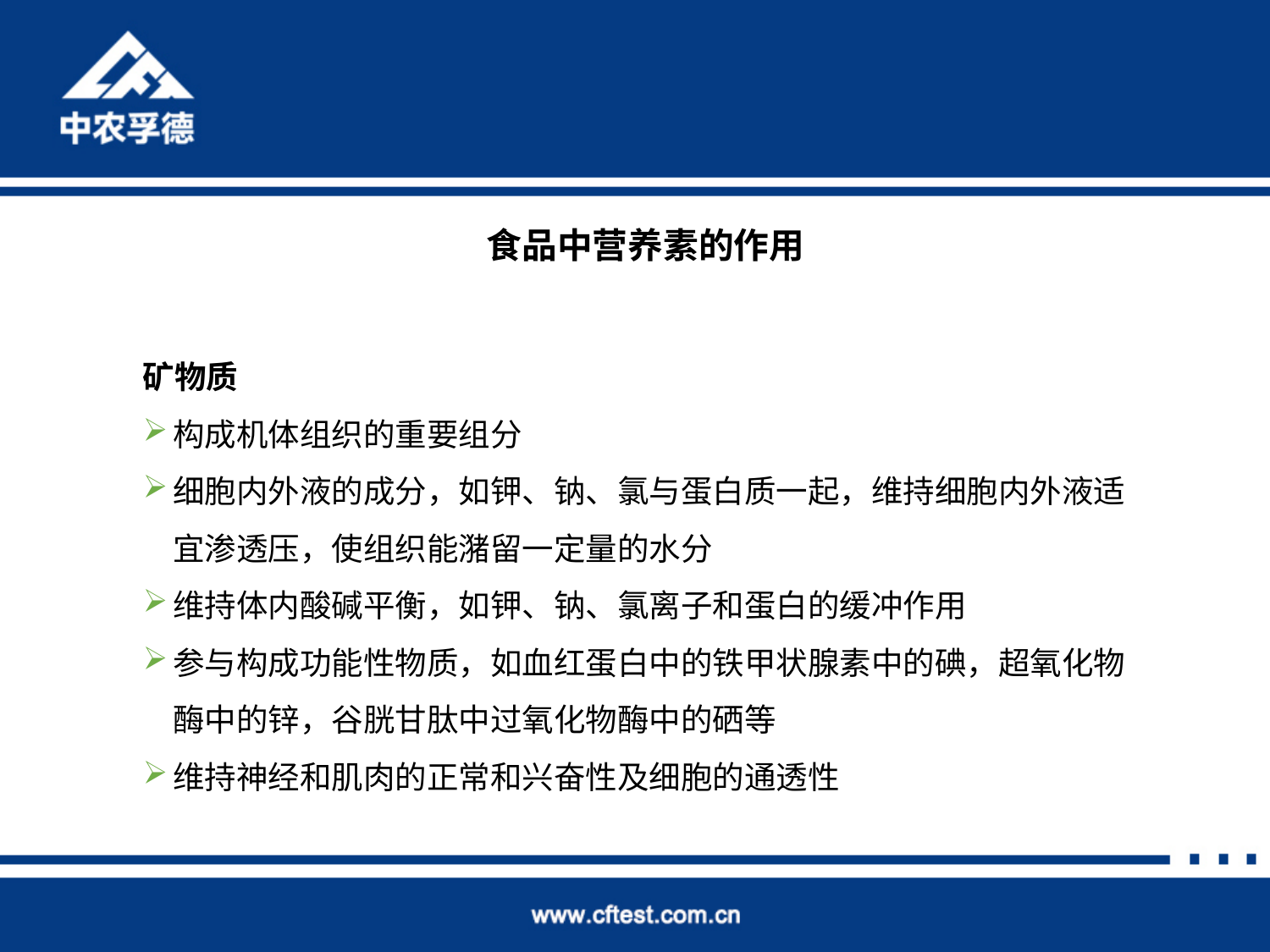

食品中营养素的作用
矿物质
构成机体组织的重要组分
细胞内外液的成分，如钾、钠、氯与蛋白质一起，维持细胞内外液适宜渗透压，使组织能潴留一定量的水分
维持体内酸碱平衡，如钾、钠、氯离子和蛋白的缓冲作用
参与构成功能性物质，如血红蛋白中的铁甲状腺素中的碘，超氧化物酶中的锌，谷胱甘肽中过氧化物酶中的硒等
维持神经和肌肉的正常和兴奋性及细胞的通透性